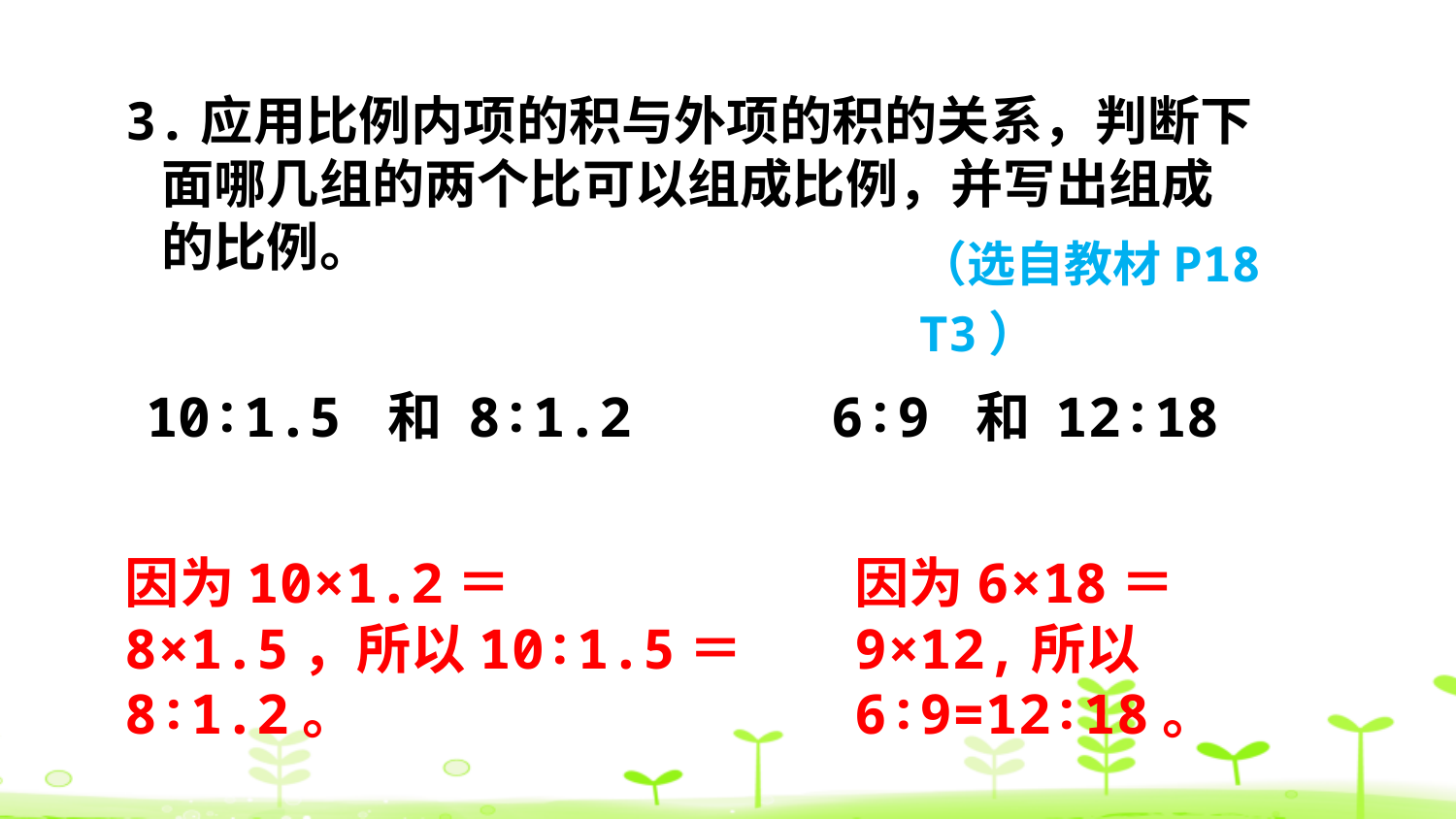

3.应用比例内项的积与外项的积的关系，判断下
  面哪几组的两个比可以组成比例，并写出组成
  的比例。
（选自教材P18 T3）
10∶1.5 和 8∶1.2
6∶9 和 12∶18
因为10×1.2＝8×1.5，所以10∶1.5＝8∶1.2。
因为6×18＝9×12,所以6∶9=12∶18。